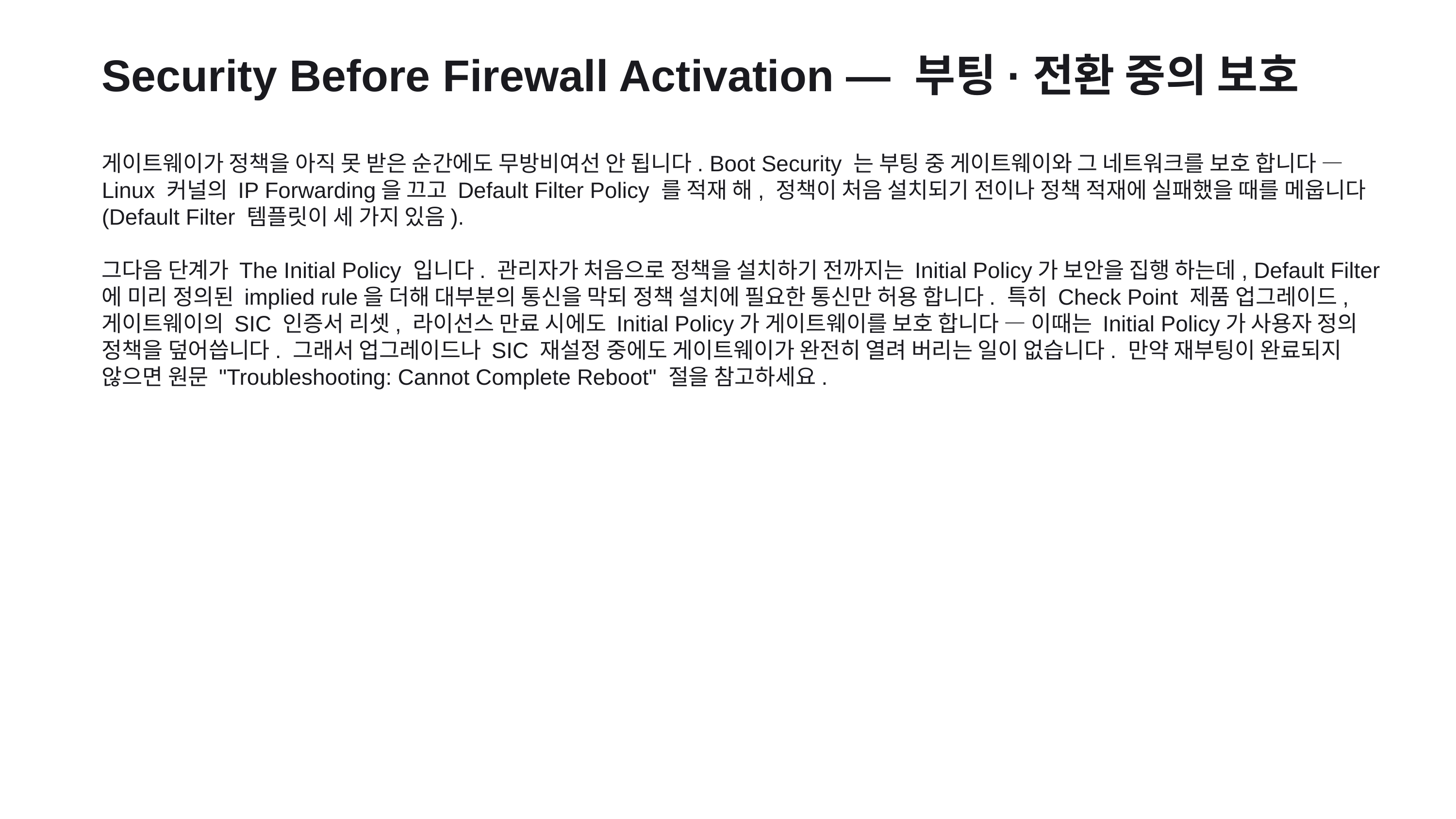

Security Before Firewall Activation — 부팅·전환 중의 보호
게이트웨이가 정책을 아직 못 받은 순간에도 무방비여선 안 됩니다. Boot Security 는 부팅 중 게이트웨이와 그 네트워크를 보호 합니다 — Linux 커널의 IP Forwarding을 끄고 Default Filter Policy 를 적재 해, 정책이 처음 설치되기 전이나 정책 적재에 실패했을 때를 메웁니다(Default Filter 템플릿이 세 가지 있음).

그다음 단계가 The Initial Policy 입니다. 관리자가 처음으로 정책을 설치하기 전까지는 Initial Policy가 보안을 집행 하는데, Default Filter에 미리 정의된 implied rule을 더해 대부분의 통신을 막되 정책 설치에 필요한 통신만 허용 합니다. 특히 Check Point 제품 업그레이드, 게이트웨이의 SIC 인증서 리셋, 라이선스 만료 시에도 Initial Policy가 게이트웨이를 보호 합니다 — 이때는 Initial Policy가 사용자 정의 정책을 덮어씁니다. 그래서 업그레이드나 SIC 재설정 중에도 게이트웨이가 완전히 열려 버리는 일이 없습니다. 만약 재부팅이 완료되지 않으면 원문 "Troubleshooting: Cannot Complete Reboot" 절을 참고하세요.